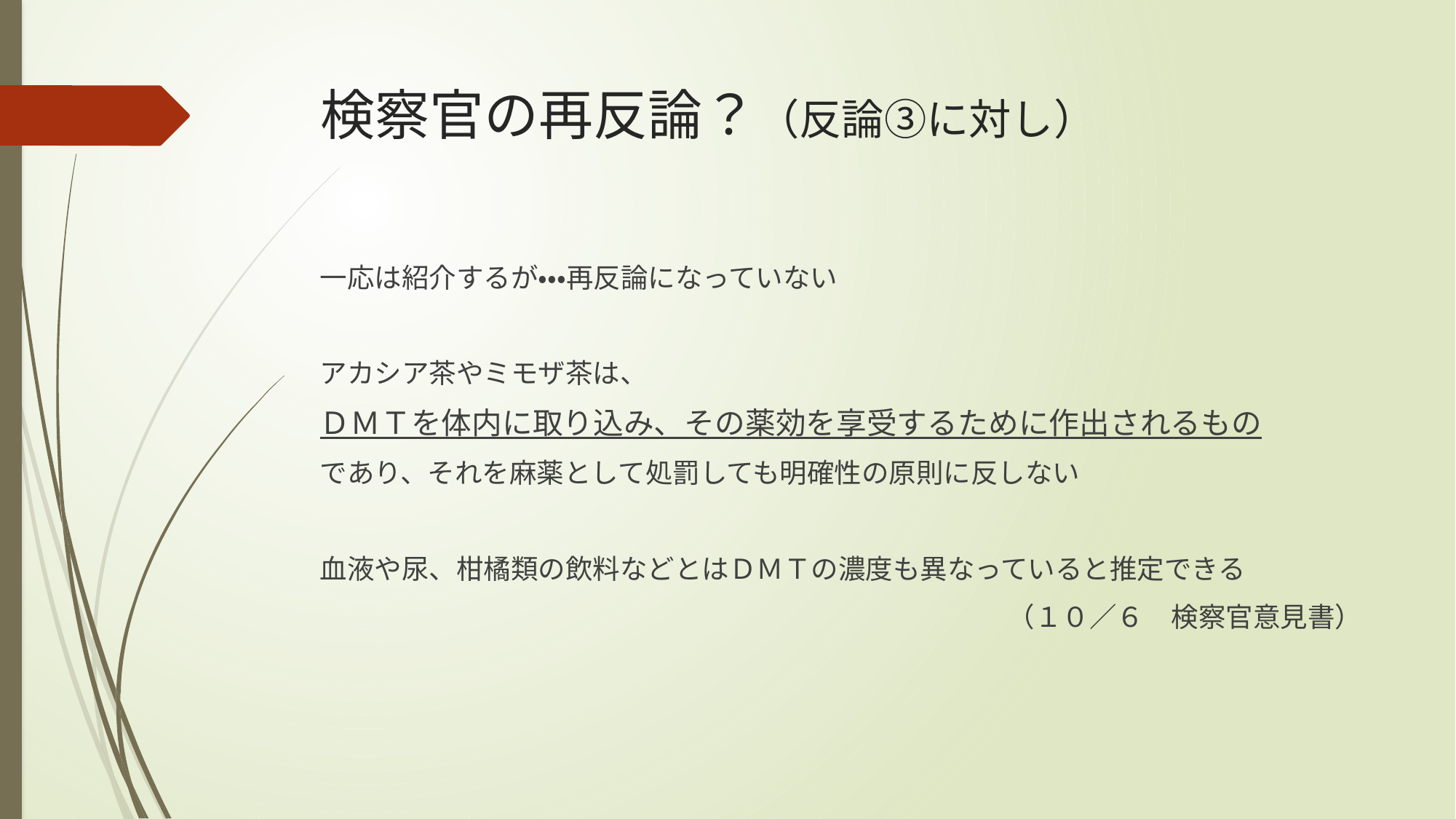

# 検察官の再反論？（反論③に対し）
一応は紹介するが・・・再反論になっていない

アカシア茶やミモザ茶は、
ＤＭＴを体内に取り込み、その薬効を享受するために作出されるもの
であり、それを麻薬として処罰しても明確性の原則に反しない

血液や尿、柑橘類の飲料などとはＤＭＴの濃度も異なっていると推定できる
（１０／６　検察官意見書）